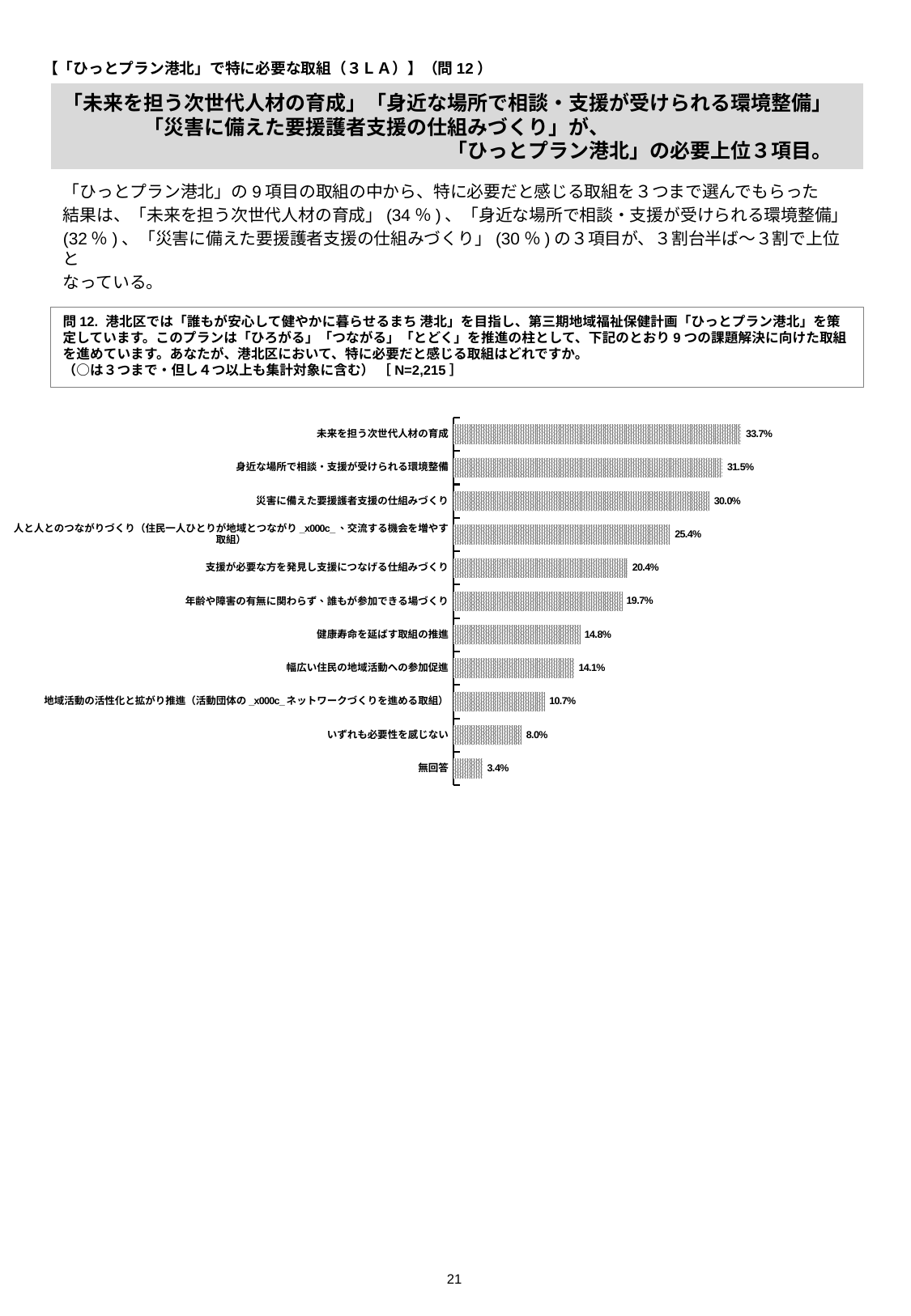

【「ひっとプラン港北」で特に必要な取組（３ＬＡ）】（問12）
# 「未来を担う次世代人材の育成」「身近な場所で相談・支援が受けられる環境整備」 　　　　「災害に備えた要援護者支援の仕組みづくり」が、 　　　　　　　　　　　　　　　　　　　「ひっとプラン港北」の必要上位３項目。
「ひっとプラン港北」の9項目の取組の中から、特に必要だと感じる取組を３つまで選んでもらった
結果は、「未来を担う次世代人材の育成」(34％)、「身近な場所で相談・支援が受けられる環境整備」
(32％)、「災害に備えた要援護者支援の仕組みづくり」(30％)の３項目が、３割台半ば〜３割で上位と
なっている。
問12. 港北区では「誰もが安心して健やかに暮らせるまち 港北」を目指し、第三期地域福祉保健計画「ひっとプラン港北」を策定しています。このプランは「ひろがる」「つながる」「とどく」を推進の柱として、下記のとおり9つの課題解決に向けた取組を進めています。あなたが、港北区において、特に必要だと感じる取組はどれですか。
（○は３つまで・但し４つ以上も集計対象に含む） ［N=2,215］

### Chart

| Category |  |
|---|---|
| 未来を担う次世代人材の育成 | 0.336794582392776 |
| 身近な場所で相談・支援が受けられる環境整備 | 0.315124153498871 |
| 災害に備えた要援護者支援の仕組みづくり | 0.299774266365689 |
| 人と人とのつながりづくり（住民一人ひとりが地域とつながり_x000c_、交流する機会を増やす取組） | 0.25372460496614 |
| 支援が必要な方を発見し支援につなげる仕組みづくり | 0.204063205417607 |
| 年齢や障害の有無に関わらず、誰もが参加できる場づくり | 0.197291196388262 |
| 健康寿命を延ばす取組の推進 | 0.148081264108352 |
| 幅広い住民の地域活動への参加促進 | 0.141309255079007 |
| 地域活動の活性化と拡がり推進（活動団体の_x000c_ネットワークづくりを進める取組） | 0.106997742663657 |
| いずれも必要性を感じない | 0.0799097065462754 |
| 無回答 | 0.03431151241535 |
21